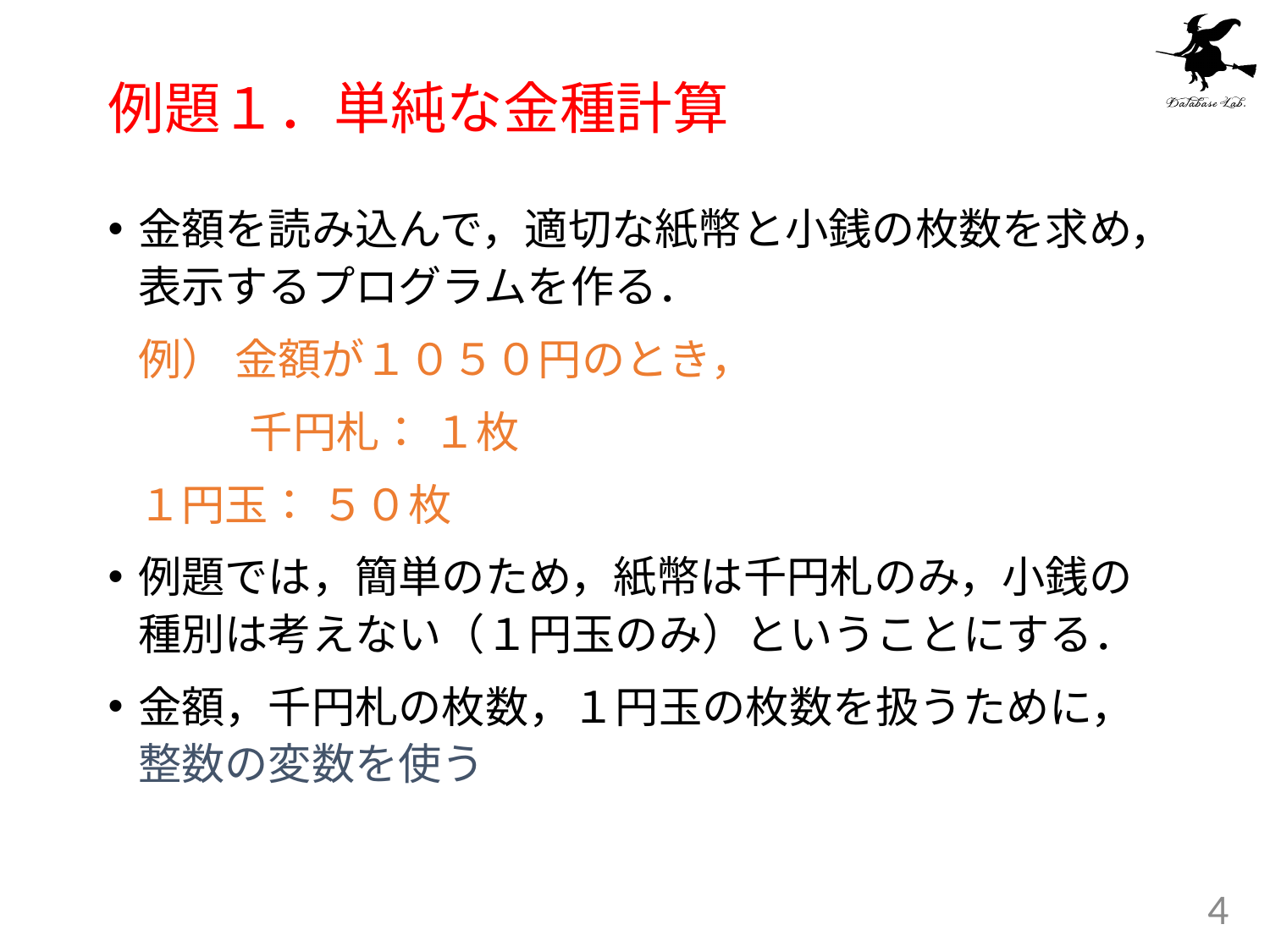

# 例題１．単純な金種計算
金額を読み込んで，適切な紙幣と小銭の枚数を求め，表示するプログラムを作る．
		例） 金額が１０５０円のとき，
     		千円札： １枚
			１円玉： ５０枚
例題では，簡単のため，紙幣は千円札のみ，小銭の種別は考えない（１円玉のみ）ということにする．
金額，千円札の枚数，１円玉の枚数を扱うために，整数の変数を使う
4